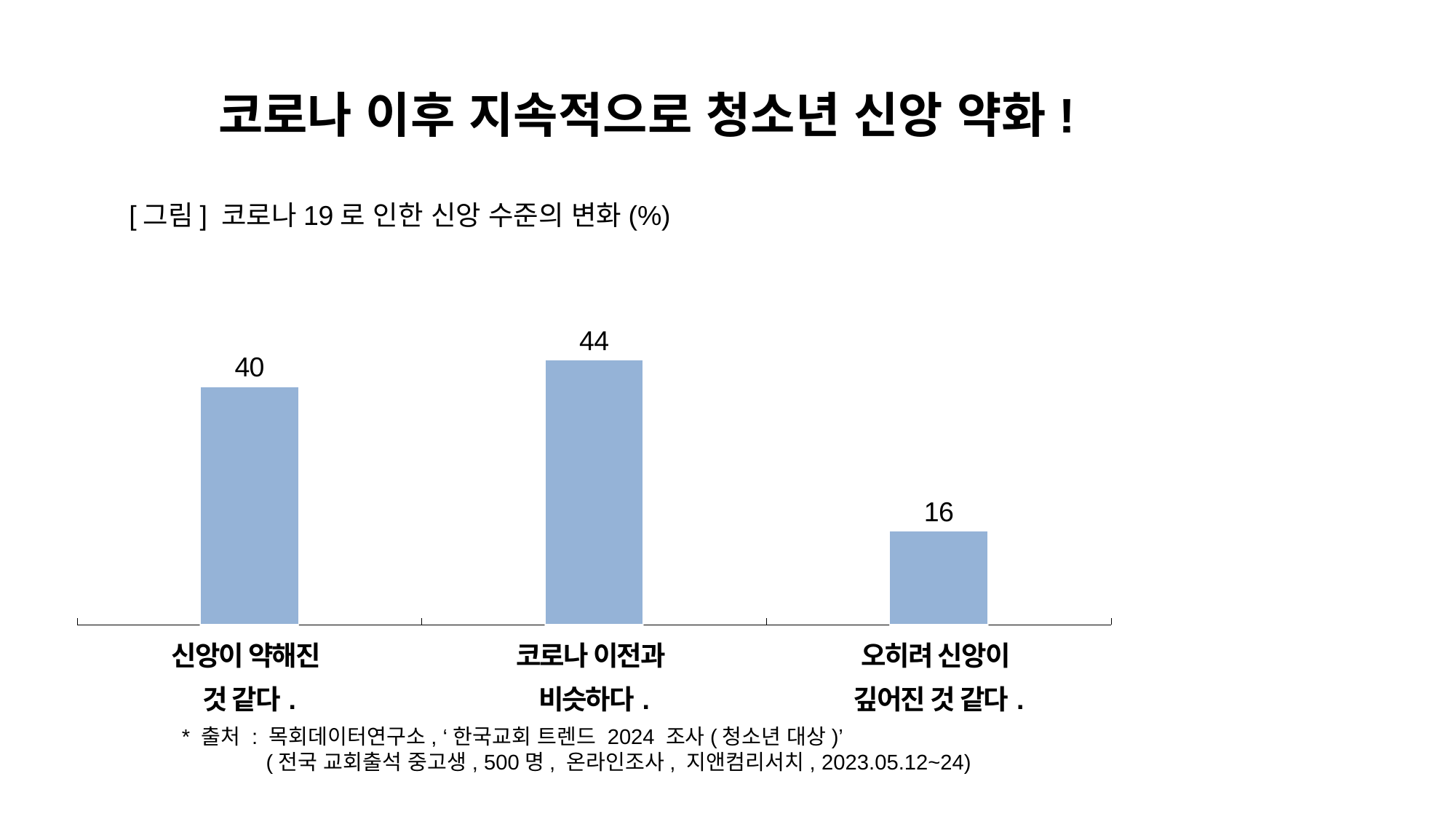

코로나 이후 지속적으로 청소년 신앙 약화!
[그림] 코로나19로 인한 신앙 수준의 변화(%)

### Chart

| Category | 개신교인 |
|---|---|
| 신앙이 약해진 것 같다. | 코로나 이전과 비슷하다. | 오히려 신앙이 깊어진 것 같다. |
| --- | --- | --- |
* 출처 : 목회데이터연구소, ‘한국교회 트렌드 2024 조사(청소년 대상)’
              (전국 교회출석 중고생, 500명, 온라인조사, 지앤컴리서치, 2023.05.12~24)